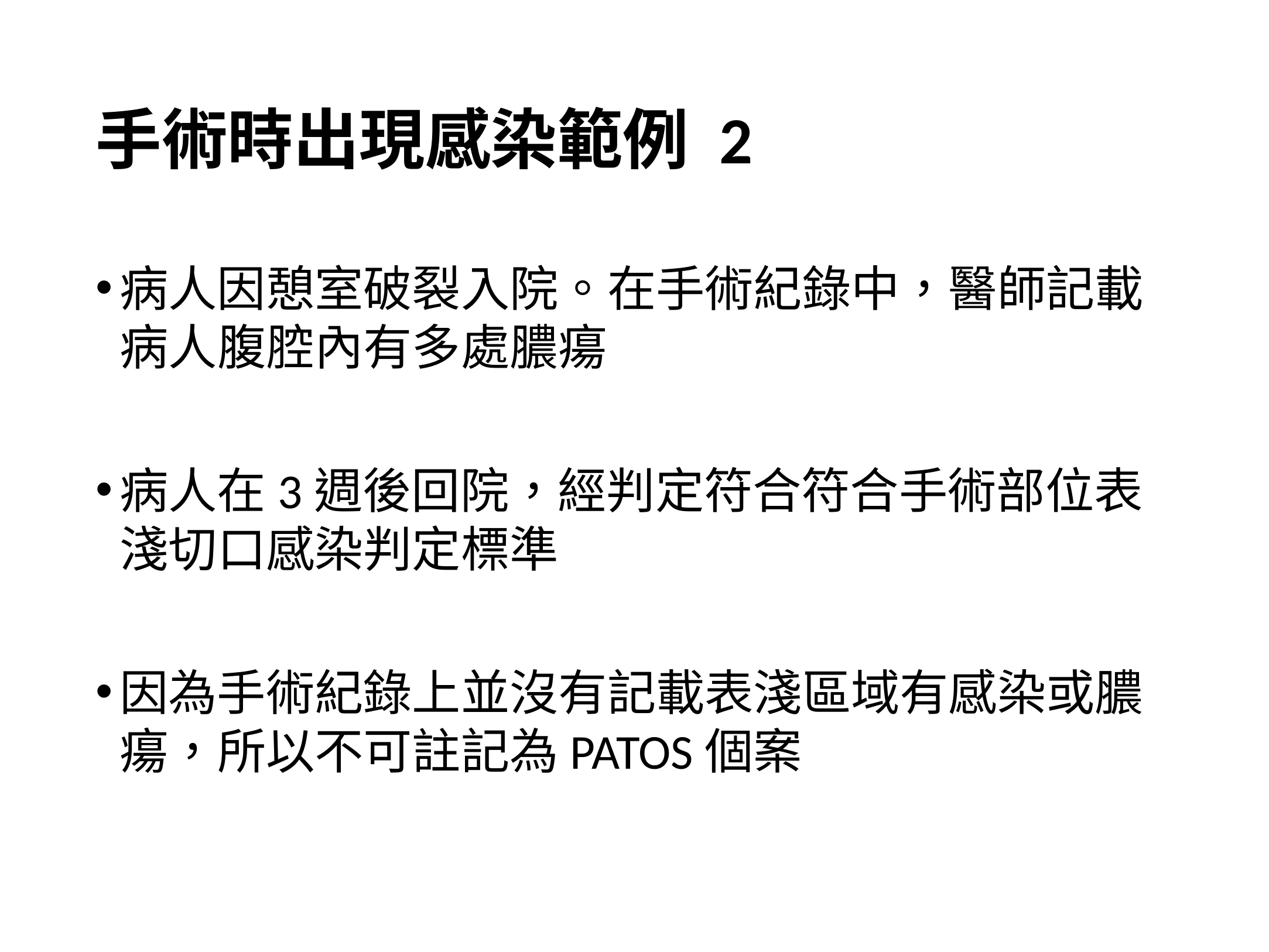

# 手術時出現感染範例 2
病人因憩室破裂入院。在手術紀錄中，醫師記載病人腹腔內有多處膿瘍

病人在3週後回院，經判定符合符合手術部位表淺切口感染判定標準

因為手術紀錄上並沒有記載表淺區域有感染或膿瘍，所以不可註記為PATOS個案